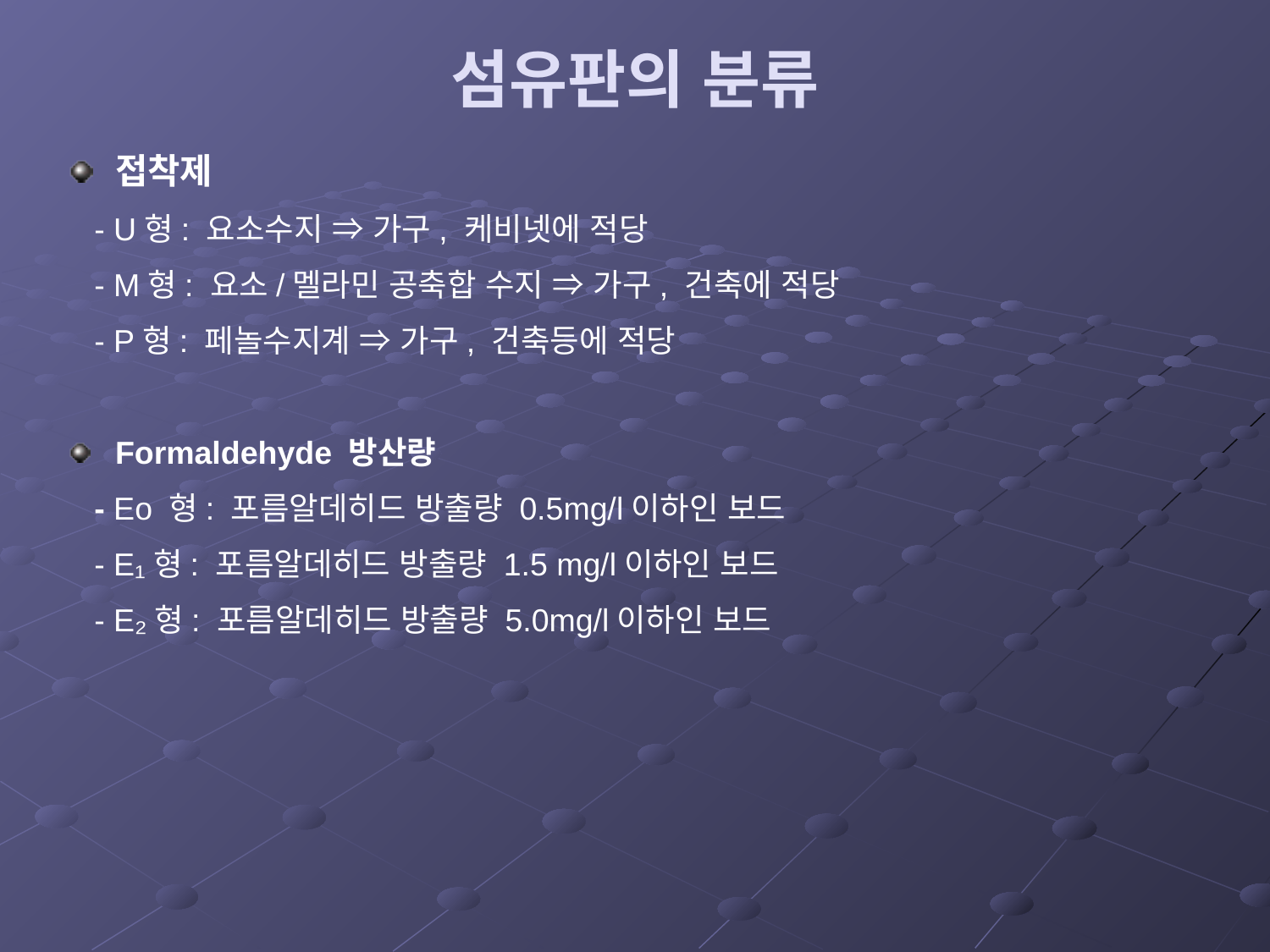

# 섬유판의 분류
접착제
   - U형: 요소수지 ⇒ 가구, 케비넷에 적당
   - M형: 요소/멜라민 공축합 수지 ⇒ 가구, 건축에 적당
   - P형: 페놀수지계 ⇒ 가구, 건축등에 적당

Formaldehyde 방산량
   - Eо 형: 포름알데히드 방출량 0.5mg/l이하인 보드
   - E₁형: 포름알데히드 방출량 1.5 mg/l이하인 보드
   - E₂형: 포름알데히드 방출량 5.0mg/l이하인 보드